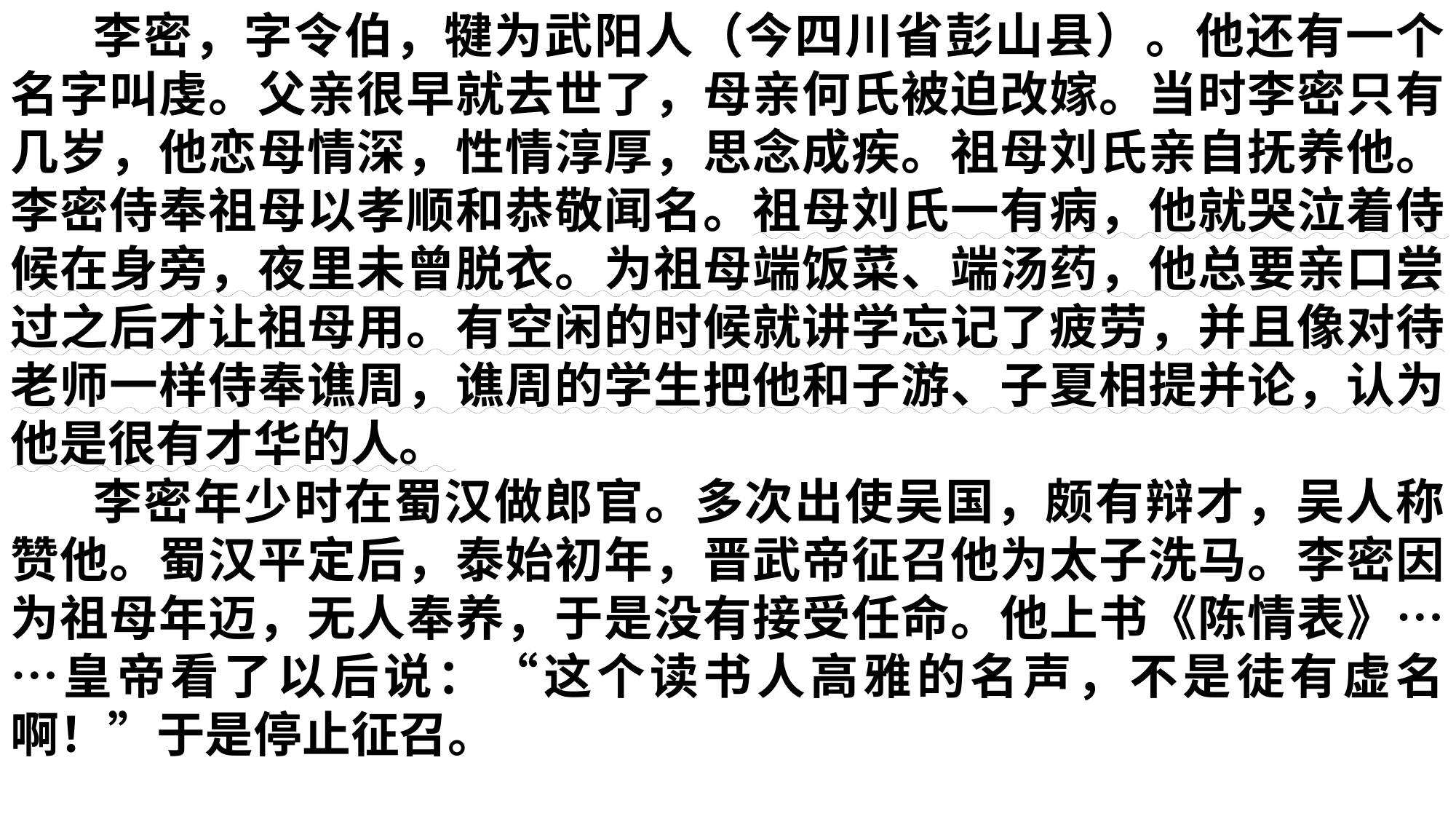

李密，字令伯，犍为武阳人（今四川省彭山县）。他还有一个名字叫虔。父亲很早就去世了，母亲何氏被迫改嫁。当时李密只有几岁，他恋母情深，性情淳厚，思念成疾。祖母刘氏亲自抚养他。李密侍奉祖母以孝顺和恭敬闻名。祖母刘氏一有病，他就哭泣着侍候在身旁，夜里未曾脱衣。为祖母端饭菜、端汤药，他总要亲口尝过之后才让祖母用。有空闲的时候就讲学忘记了疲劳，并且像对待老师一样侍奉谯周，谯周的学生把他和子游、子夏相提并论，认为他是很有才华的人。
   李密年少时在蜀汉做郎官。多次出使吴国，颇有辩才，吴人称赞他。蜀汉平定后，泰始初年，晋武帝征召他为太子洗马。李密因为祖母年迈，无人奉养，于是没有接受任命。他上书《陈情表》……皇帝看了以后说：“这个读书人高雅的名声，不是徒有虚名啊！”于是停止征召。